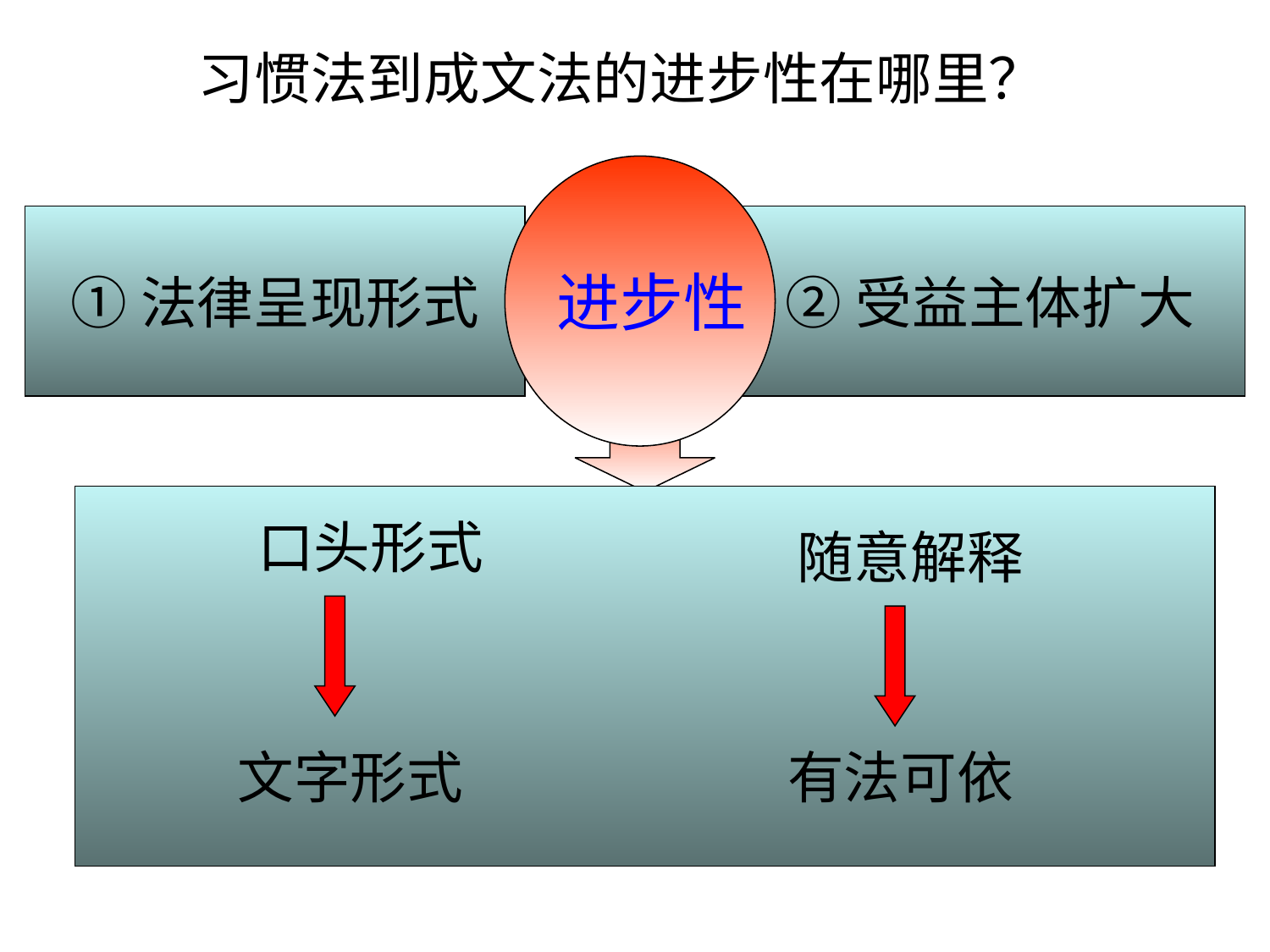

习惯法到成文法的进步性在哪里？
进步性

①法律呈现形式

   ②受益主体扩大

口头形式

随意解释

文字形式
有法可依